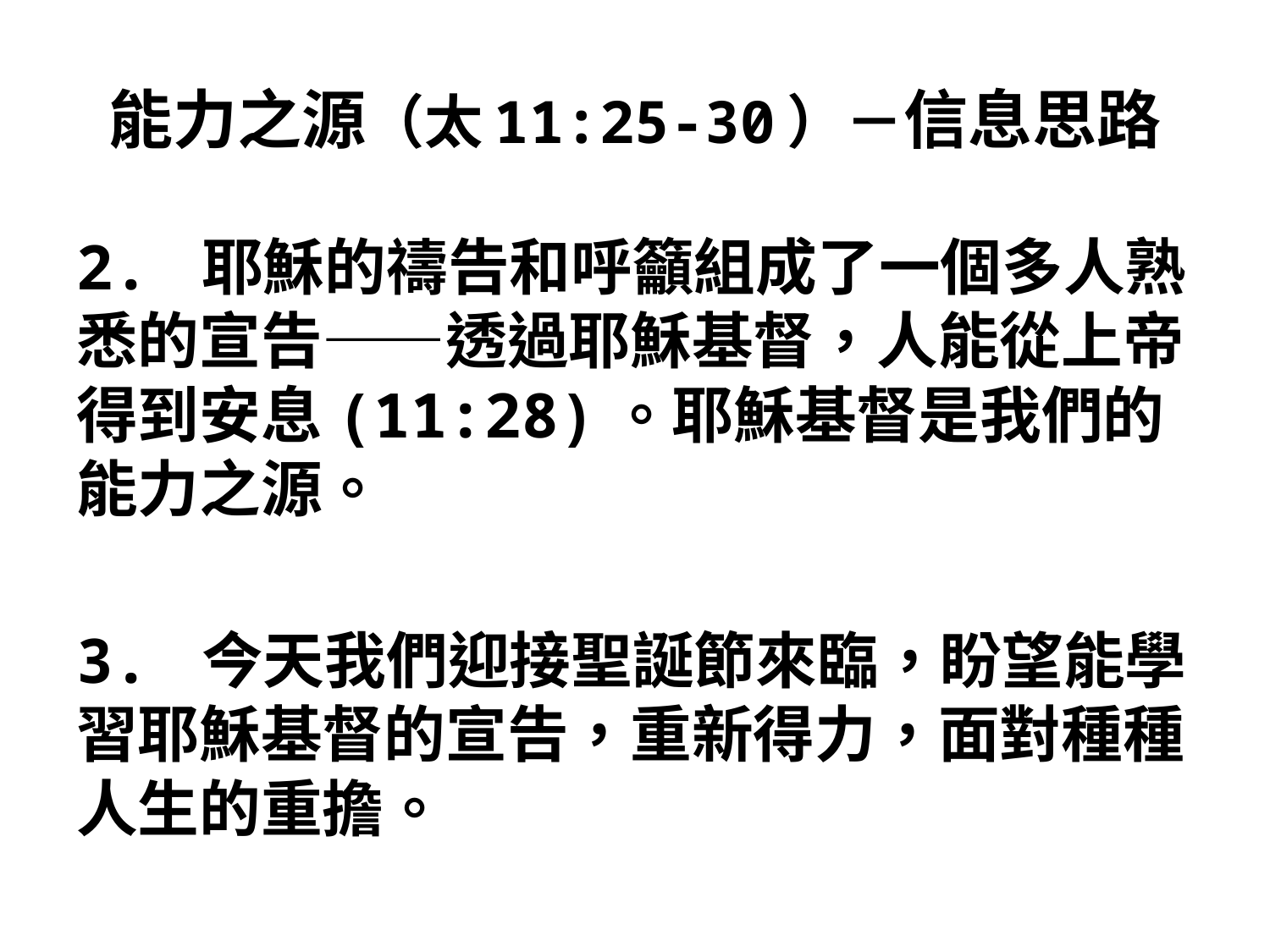

# 能力之源（太11:25-30）－信息思路
2. 耶穌的禱告和呼籲組成了一個多人熟悉的宣告——透過耶穌基督，人能從上帝得到安息(11:28)。耶穌基督是我們的能力之源。

3. 今天我們迎接聖誕節來臨，盼望能學習耶穌基督的宣告，重新得力，面對種種人生的重擔。